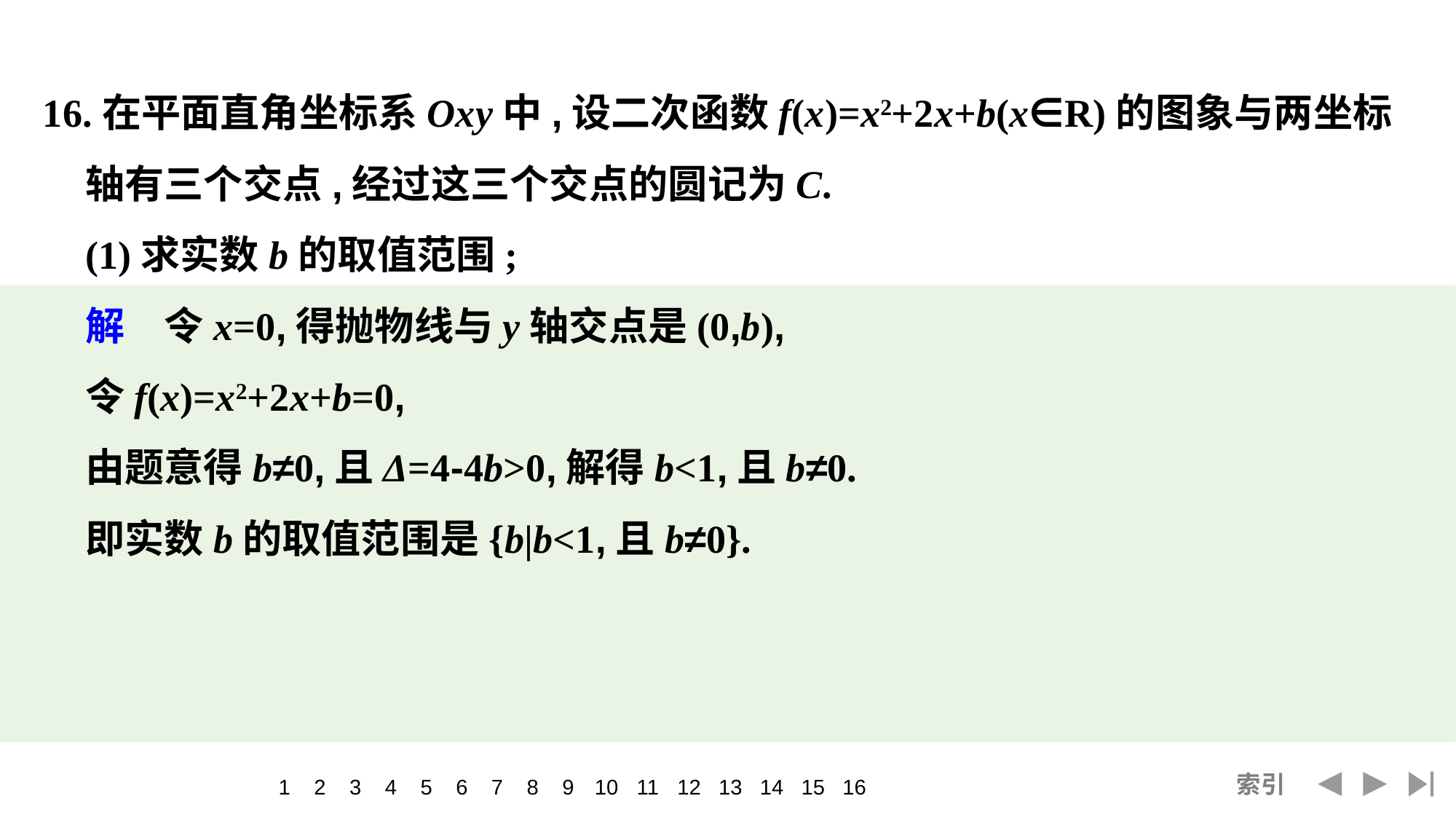

16.在平面直角坐标系Oxy中,设二次函数f(x)=x2+2x+b(x∈R)的图象与两坐标轴有三个交点,经过这三个交点的圆记为C.
	(1)求实数b的取值范围;
	解　令x=0,得抛物线与y轴交点是(0,b),
	令f(x)=x2+2x+b=0,
	由题意得b≠0,且Δ=4-4b>0,解得b<1,且b≠0.
	即实数b的取值范围是{b|b<1,且b≠0}.